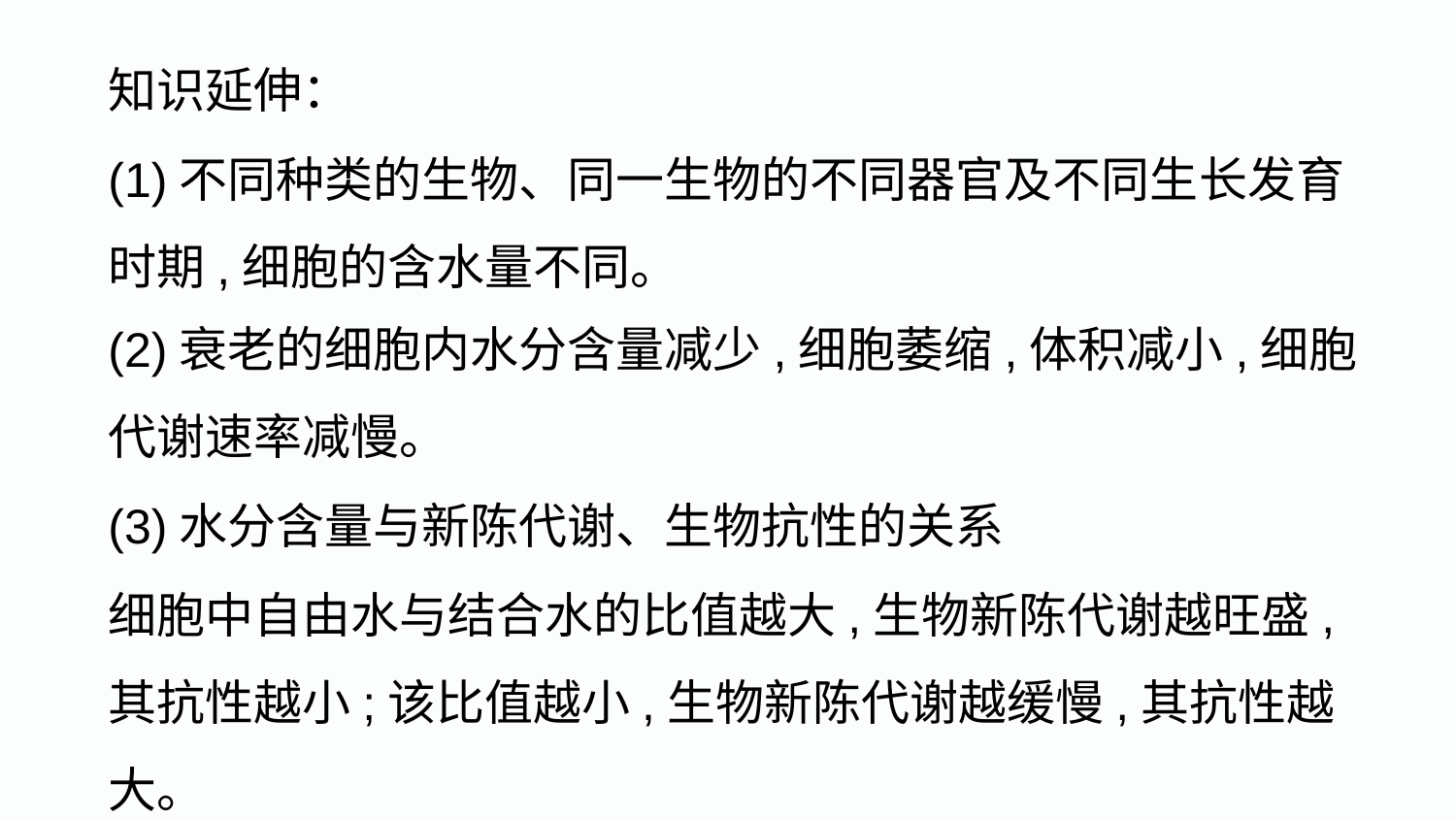

知识延伸：
(1)不同种类的生物、同一生物的不同器官及不同生长发育时期,细胞的含水量不同。
(2)衰老的细胞内水分含量减少,细胞萎缩,体积减小,细胞代谢速率减慢。
(3)水分含量与新陈代谢、生物抗性的关系
细胞中自由水与结合水的比值越大,生物新陈代谢越旺盛,其抗性越小;该比值越小,生物新陈代谢越缓慢,其抗性越大。